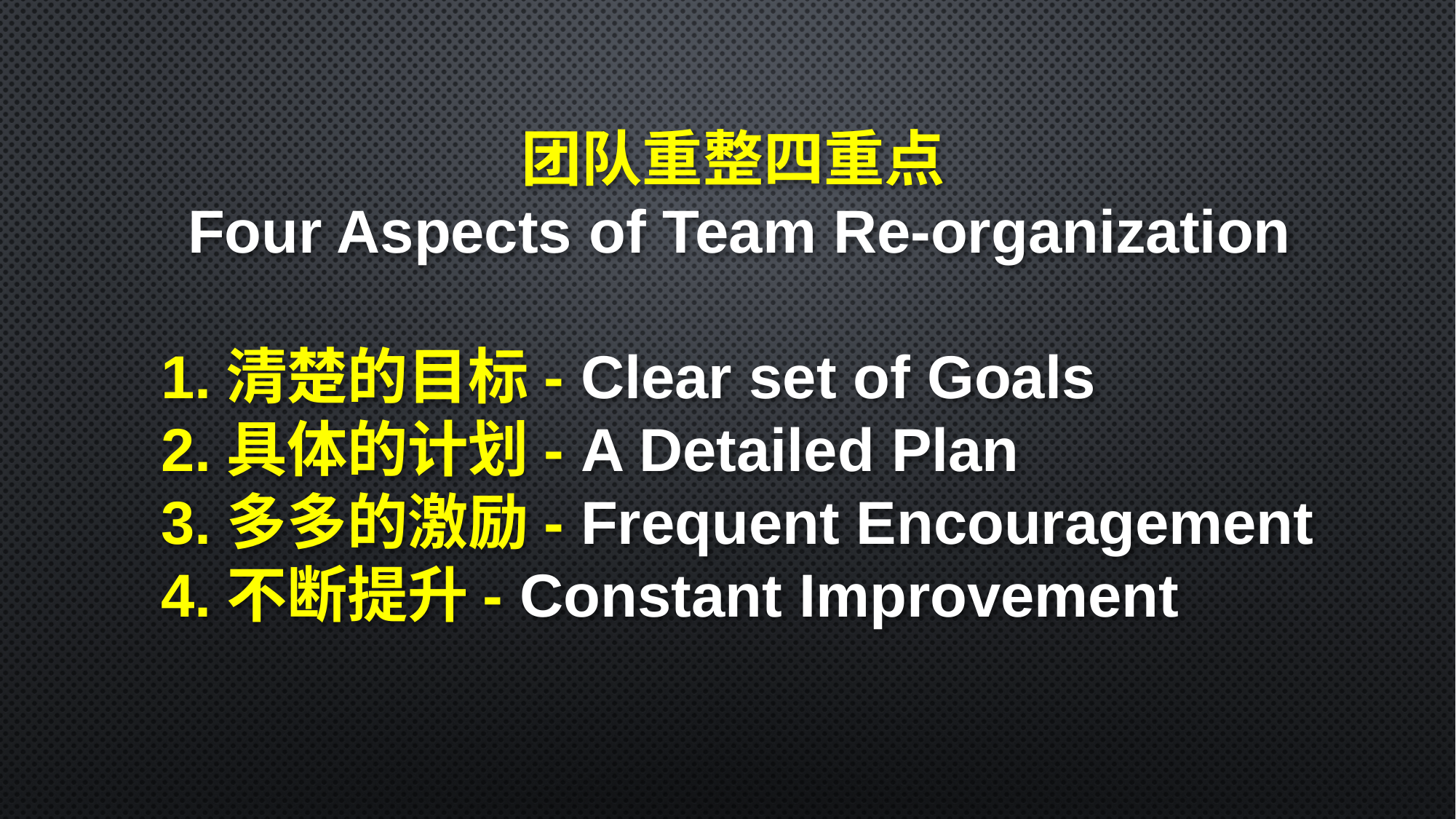

团队重整四重点
Four Aspects of Team Re-organization

1.清楚的目标- Clear set of Goals
2.具体的计划- A Detailed Plan
3.多多的激励- Frequent Encouragement
4.不断提升- Constant Improvement